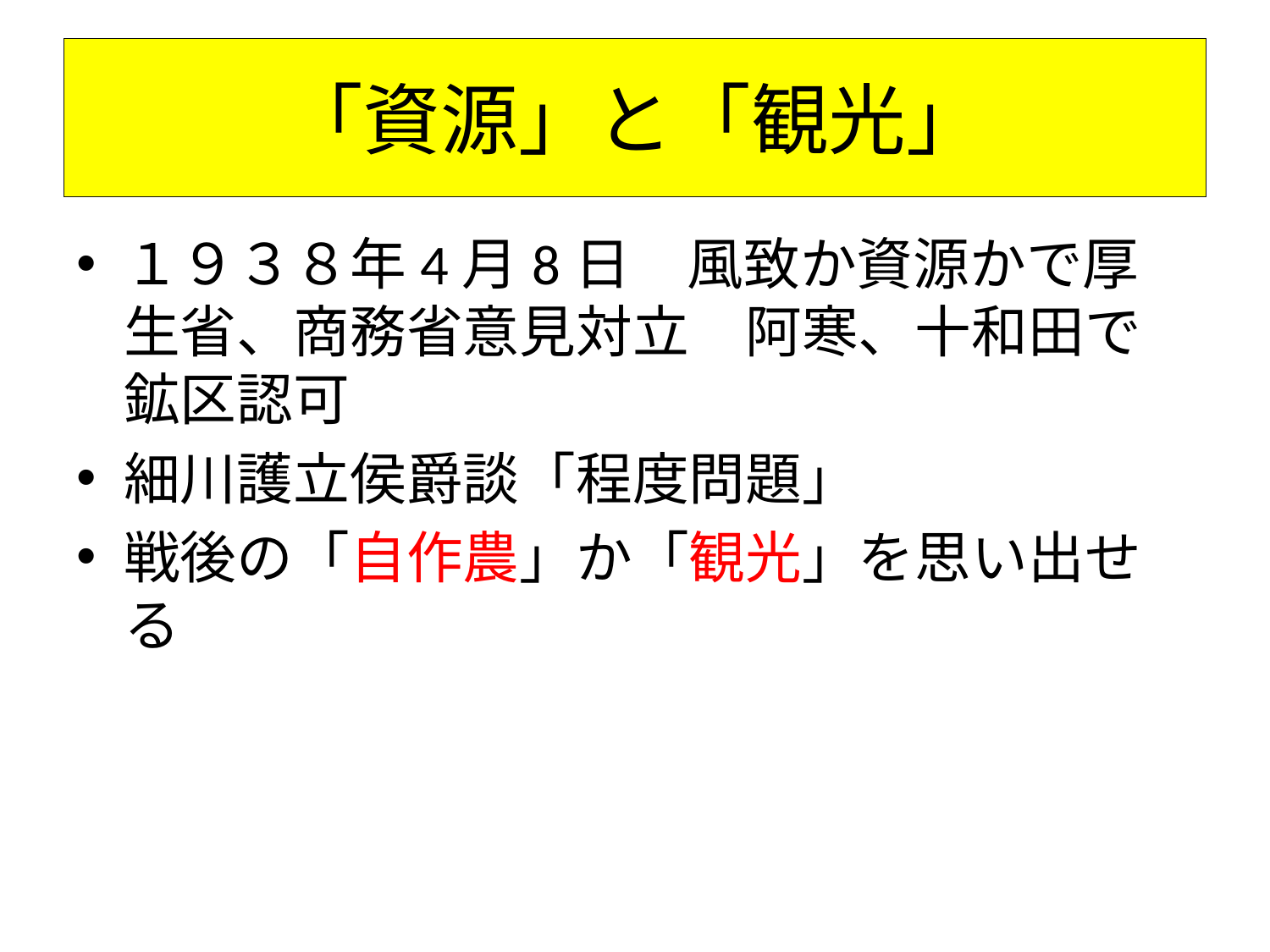

# 「資源」と「観光」
１９３８年4月8日　風致か資源かで厚生省、商務省意見対立　阿寒、十和田で鉱区認可
細川護立侯爵談「程度問題」
戦後の「自作農」か「観光」を思い出せる